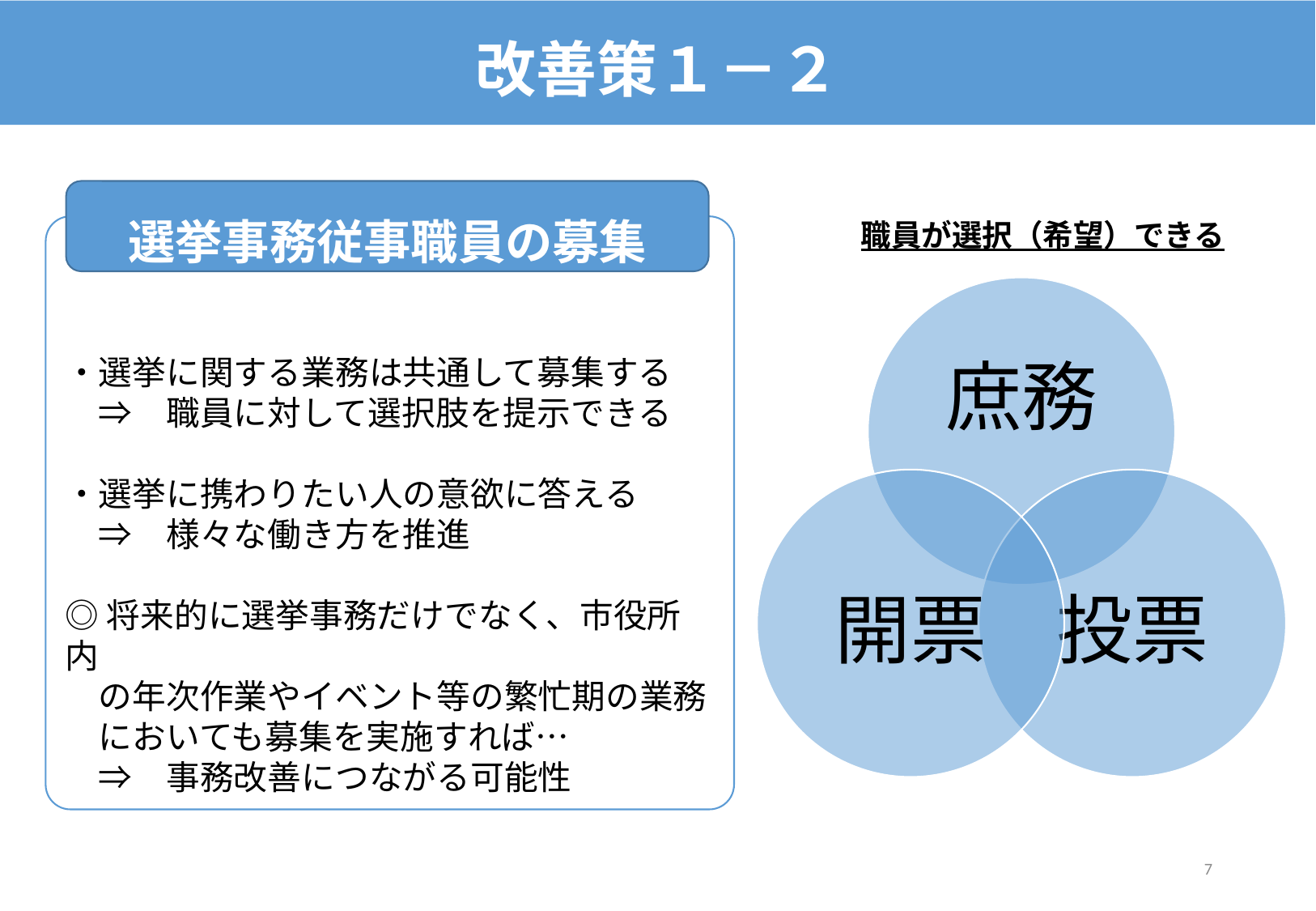

#
改善策１－２
選挙事務従事職員の募集
職員が選択（希望）できる

・選挙に関する業務は共通して募集する
　⇒　職員に対して選択肢を提示できる

・選挙に携わりたい人の意欲に答える
　⇒　様々な働き方を推進

◎将来的に選挙事務だけでなく、市役所内
　の年次作業やイベント等の繁忙期の業務
　においても募集を実施すれば…
　⇒　事務改善につながる可能性

庶務
投票
開票

7